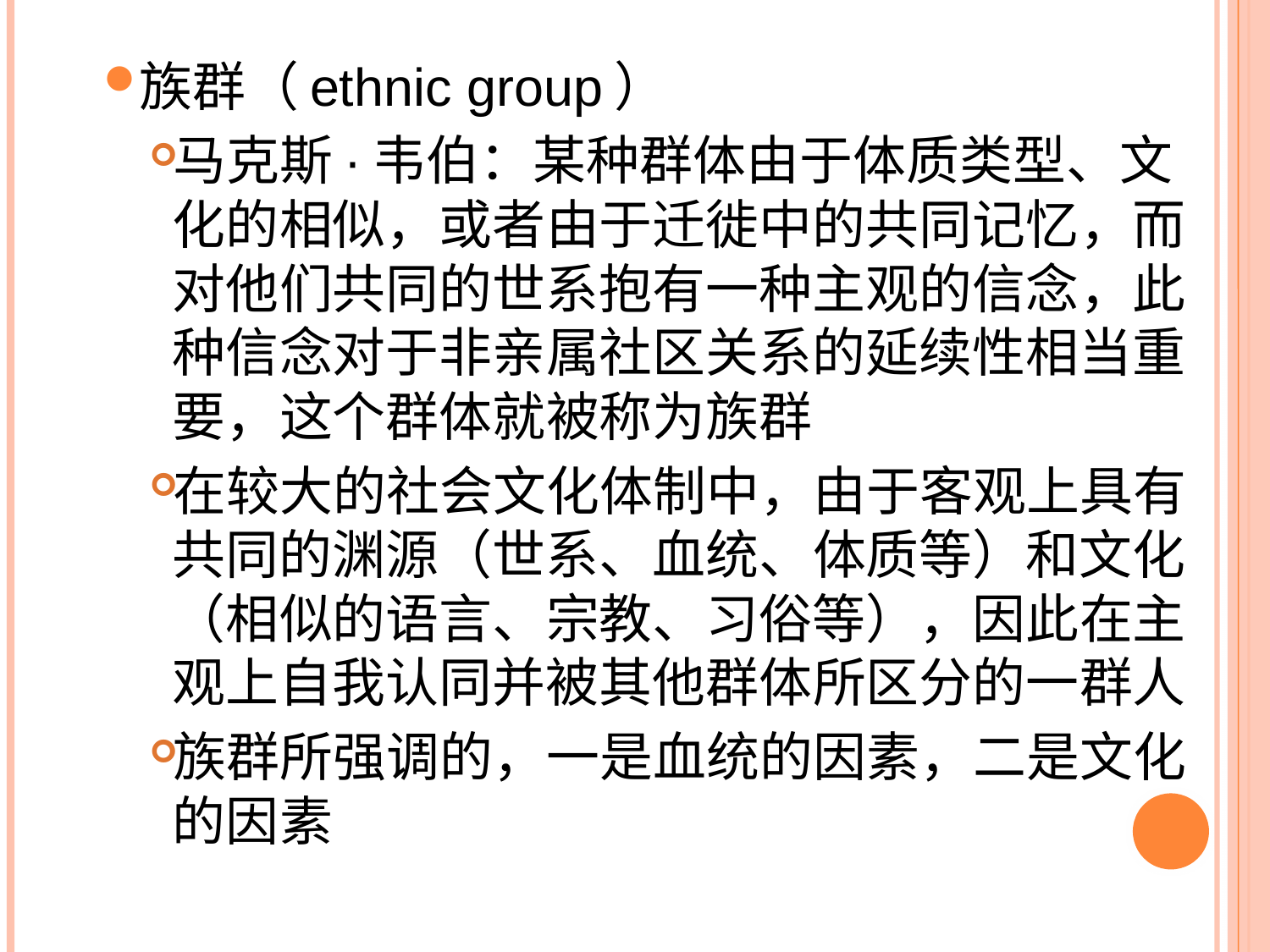

族群（ethnic group）
马克斯·韦伯：某种群体由于体质类型、文化的相似，或者由于迁徙中的共同记忆，而对他们共同的世系抱有一种主观的信念，此种信念对于非亲属社区关系的延续性相当重要，这个群体就被称为族群
在较大的社会文化体制中，由于客观上具有共同的渊源（世系、血统、体质等）和文化（相似的语言、宗教、习俗等），因此在主观上自我认同并被其他群体所区分的一群人
族群所强调的，一是血统的因素，二是文化的因素